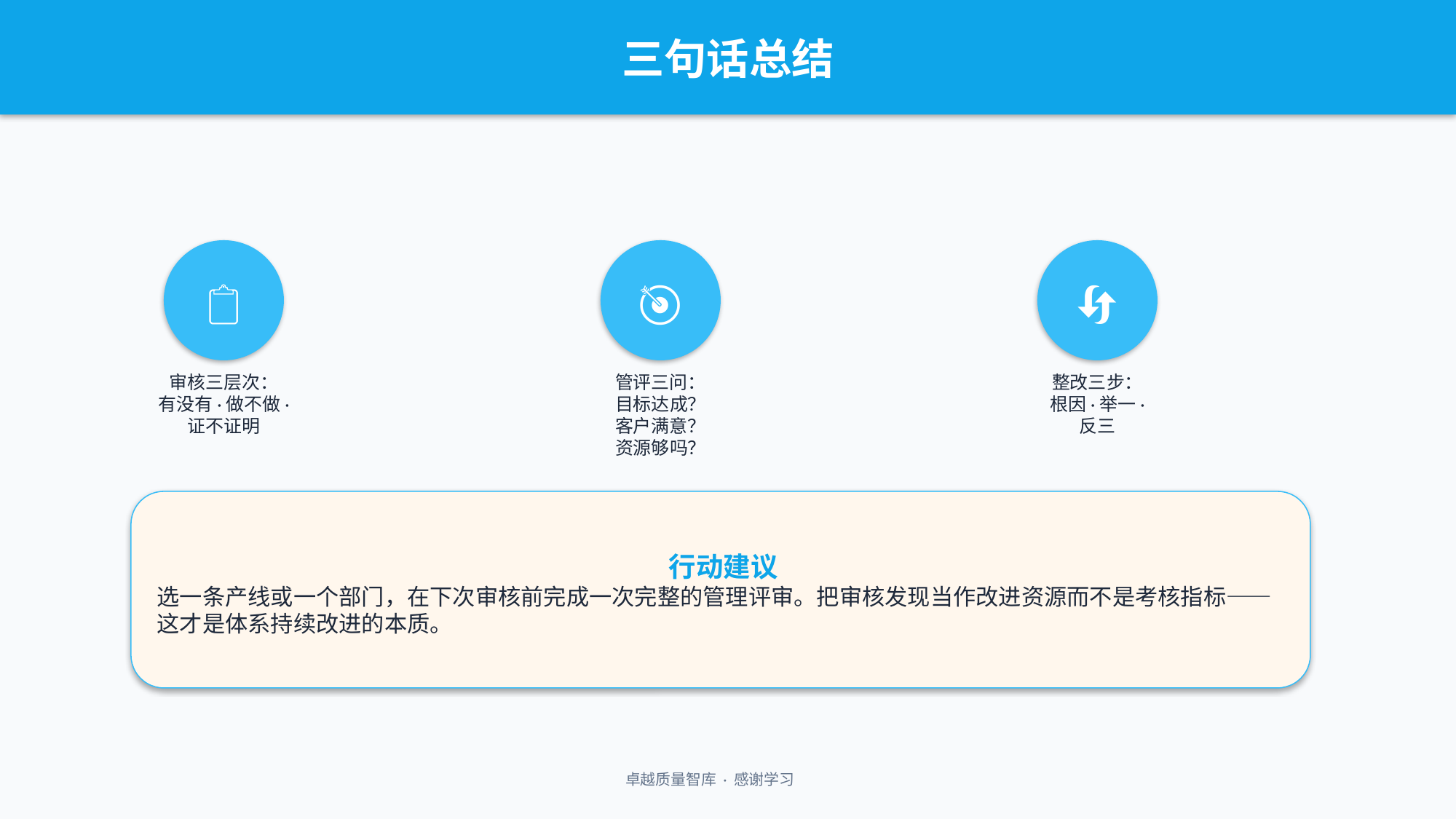

三句话总结
📋
🎯
🔄
审核三层次：
有没有·做不做·
证不证明
管评三问：
目标达成？
客户满意？
资源够吗？
整改三步：
根因·举一·
反三
行动建议
选一条产线或一个部门，在下次审核前完成一次完整的管理评审。把审核发现当作改进资源而不是考核指标——这才是体系持续改进的本质。
卓越质量智库 · 感谢学习